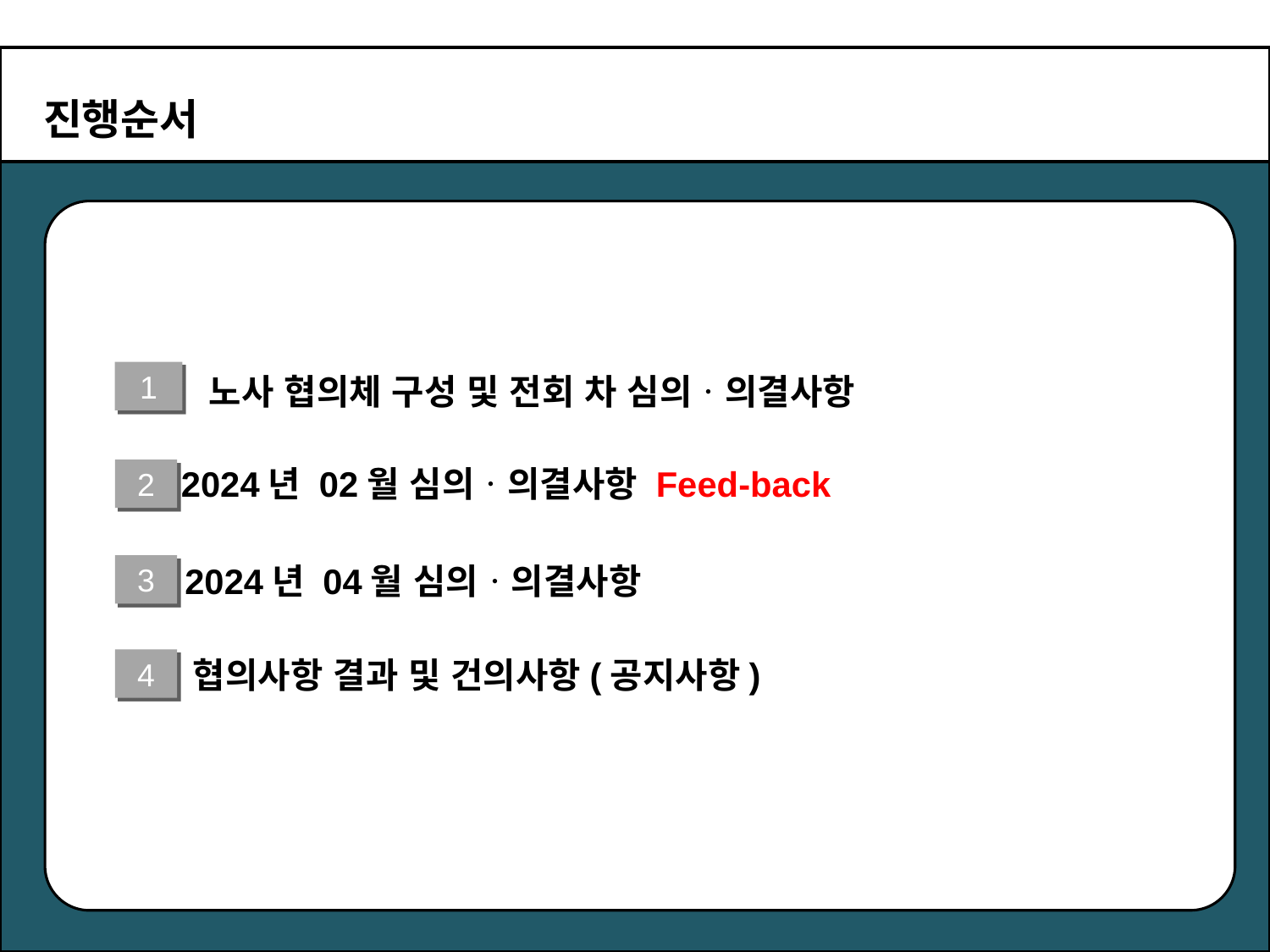

진행순서

1
노사 협의체 구성 및 전회 차 심의ㆍ의결사항
2024년 02월 심의ㆍ의결사항 Feed-back
2
2024년 04월 심의ㆍ의결사항
3
협의사항 결과 및 건의사항(공지사항)
4